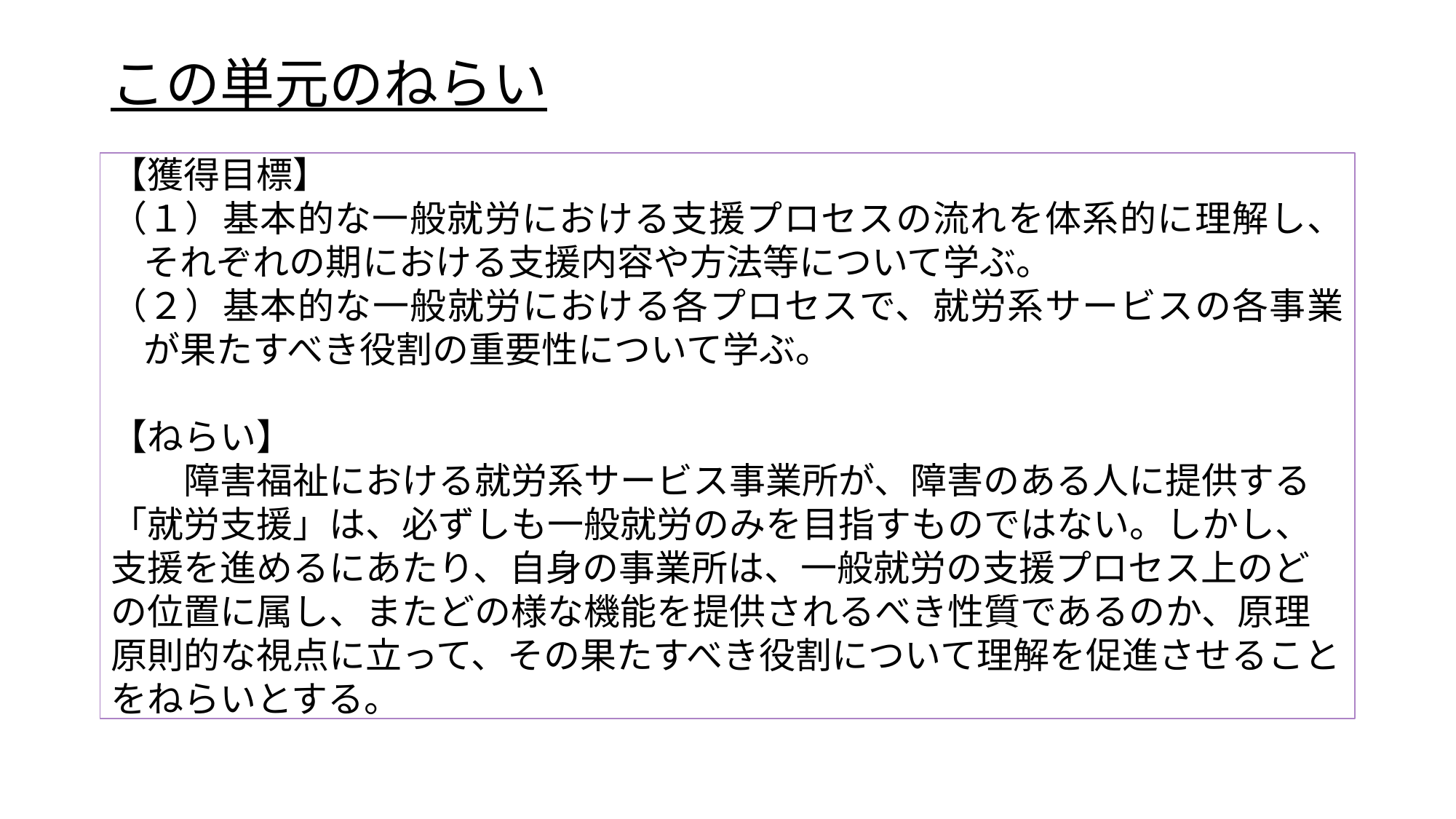

# この単元のねらい
【獲得目標】
（１）基本的な一般就労における支援プロセスの流れを体系的に理解し、それぞれの期における支援内容や方法等について学ぶ。
（２）基本的な一般就労における各プロセスで、就労系サービスの各事業が果たすべき役割の重要性について学ぶ。

【ねらい】
　　障害福祉における就労系サービス事業所が、障害のある人に提供する「就労支援」は、必ずしも一般就労のみを目指すものではない。しかし、支援を進めるにあたり、自身の事業所は、一般就労の支援プロセス上のどの位置に属し、またどの様な機能を提供されるべき性質であるのか、原理原則的な視点に立って、その果たすべき役割について理解を促進させることをねらいとする。